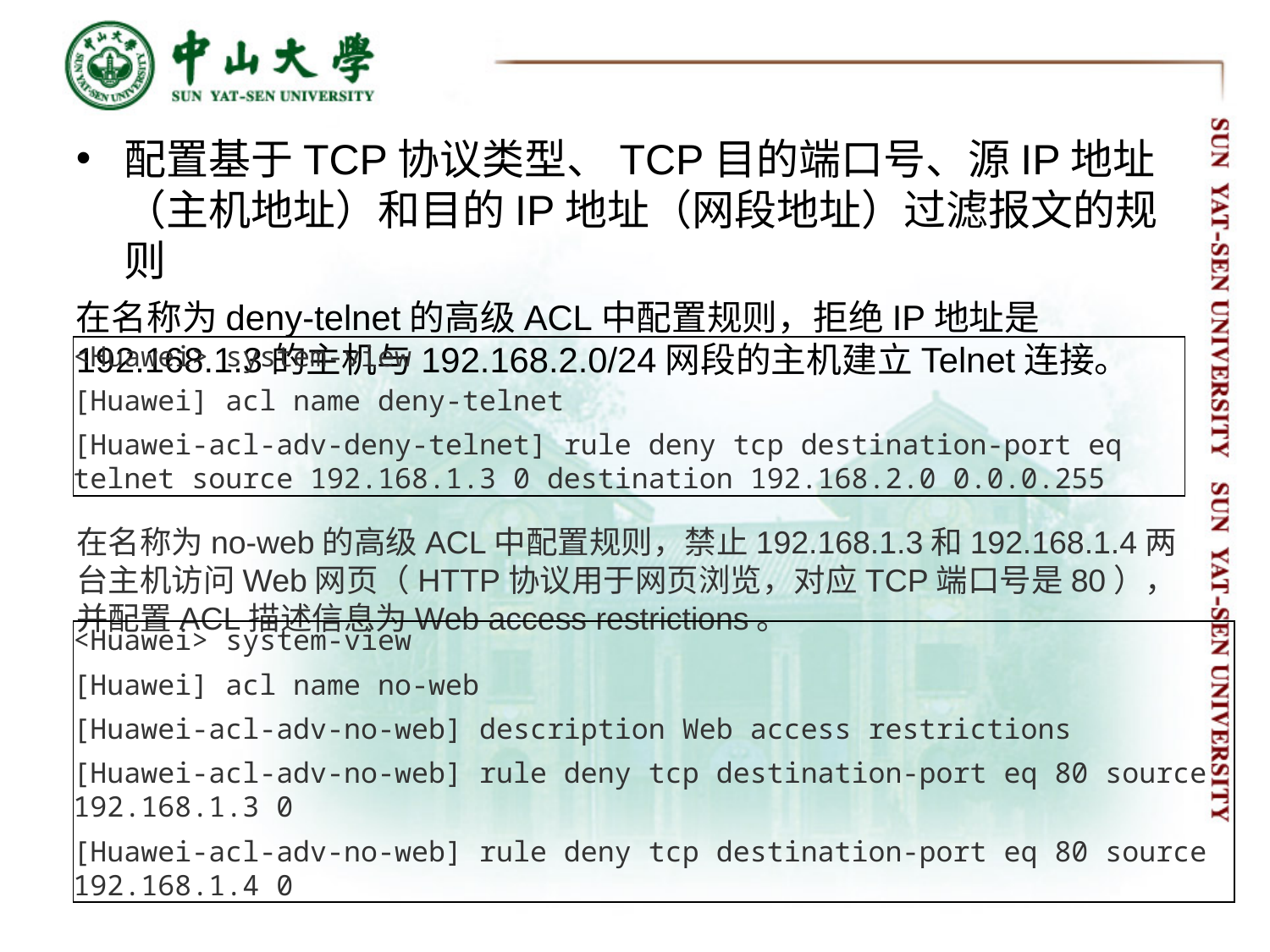

配置基于TCP协议类型、TCP目的端口号、源IP地址（主机地址）和目的IP地址（网段地址）过滤报文的规则
在名称为deny-telnet的高级ACL中配置规则，拒绝IP地址是192.168.1.3的主机与192.168.2.0/24网段的主机建立Telnet连接。
<Huawei> system-view
[Huawei] acl name deny-telnet
[Huawei-acl-adv-deny-telnet] rule deny tcp destination-port eq telnet source 192.168.1.3 0 destination 192.168.2.0 0.0.0.255
在名称为no-web的高级ACL中配置规则，禁止192.168.1.3和192.168.1.4两台主机访问Web网页（HTTP协议用于网页浏览，对应TCP端口号是80），并配置ACL描述信息为Web access restrictions。
<Huawei> system-view
[Huawei] acl name no-web
[Huawei-acl-adv-no-web] description Web access restrictions
[Huawei-acl-adv-no-web] rule deny tcp destination-port eq 80 source 192.168.1.3 0
[Huawei-acl-adv-no-web] rule deny tcp destination-port eq 80 source 192.168.1.4 0